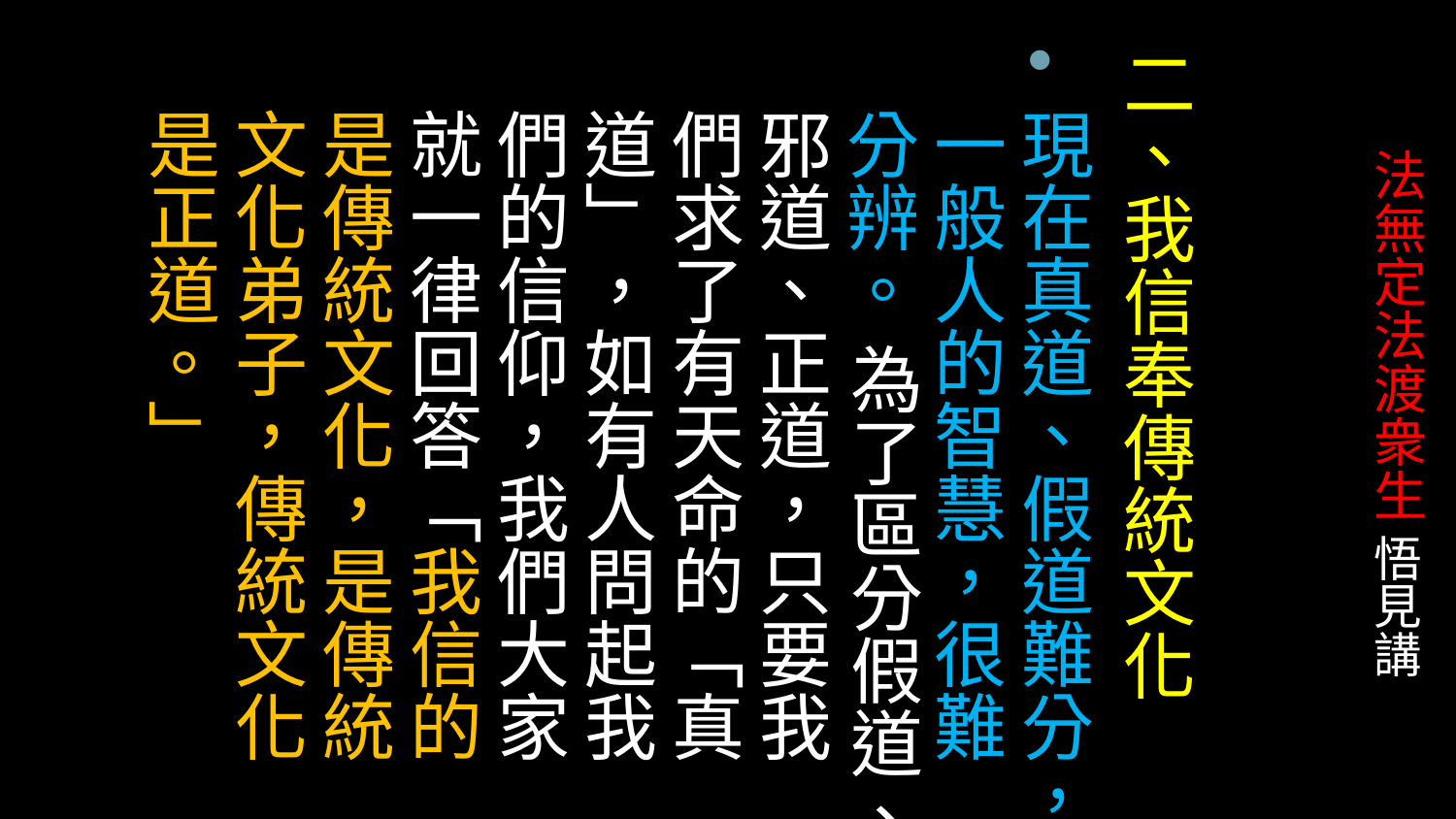

二、我信奉傳統文化
現在真道、假道難分，一般人的智慧，很難分辨。 為了區分假道、邪道、正道，只要我們求了有天命的「真道」，如有人問起我們的信仰，我們大家就一律回答「我信的是傳統文化，是傳統文化弟子，傳統文化是正道。」

# 法無定法渡衆生 悟見講